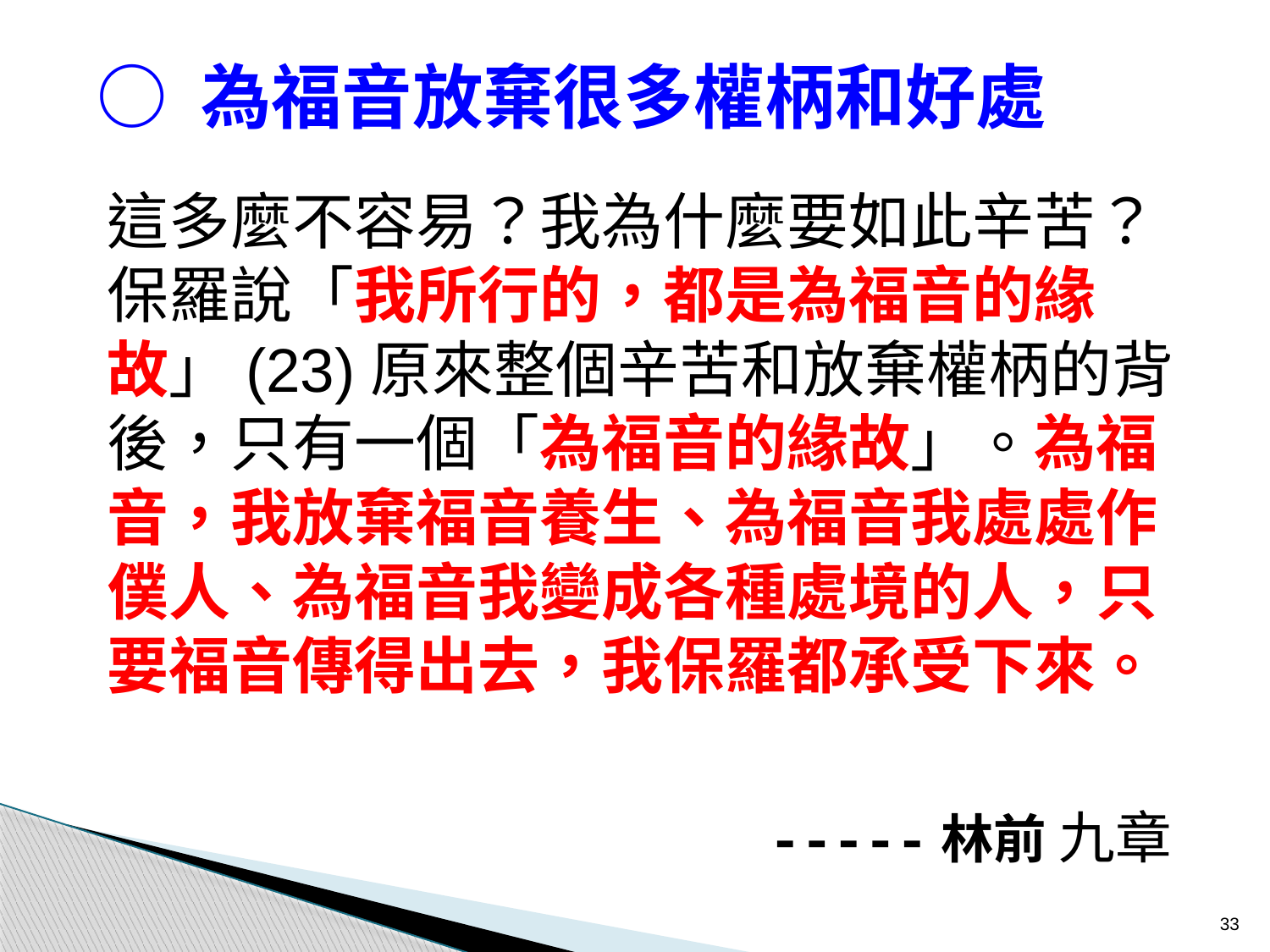

○ 為福音放棄很多權柄和好處
這多麼不容易？我為什麼要如此辛苦？保羅說「我所行的，都是為福音的緣故」(23)原來整個辛苦和放棄權柄的背後，只有一個「為福音的緣故」。為福音，我放棄福音養生、為福音我處處作僕人、為福音我變成各種處境的人，只要福音傳得出去，我保羅都承受下來。
-----林前 九章
33